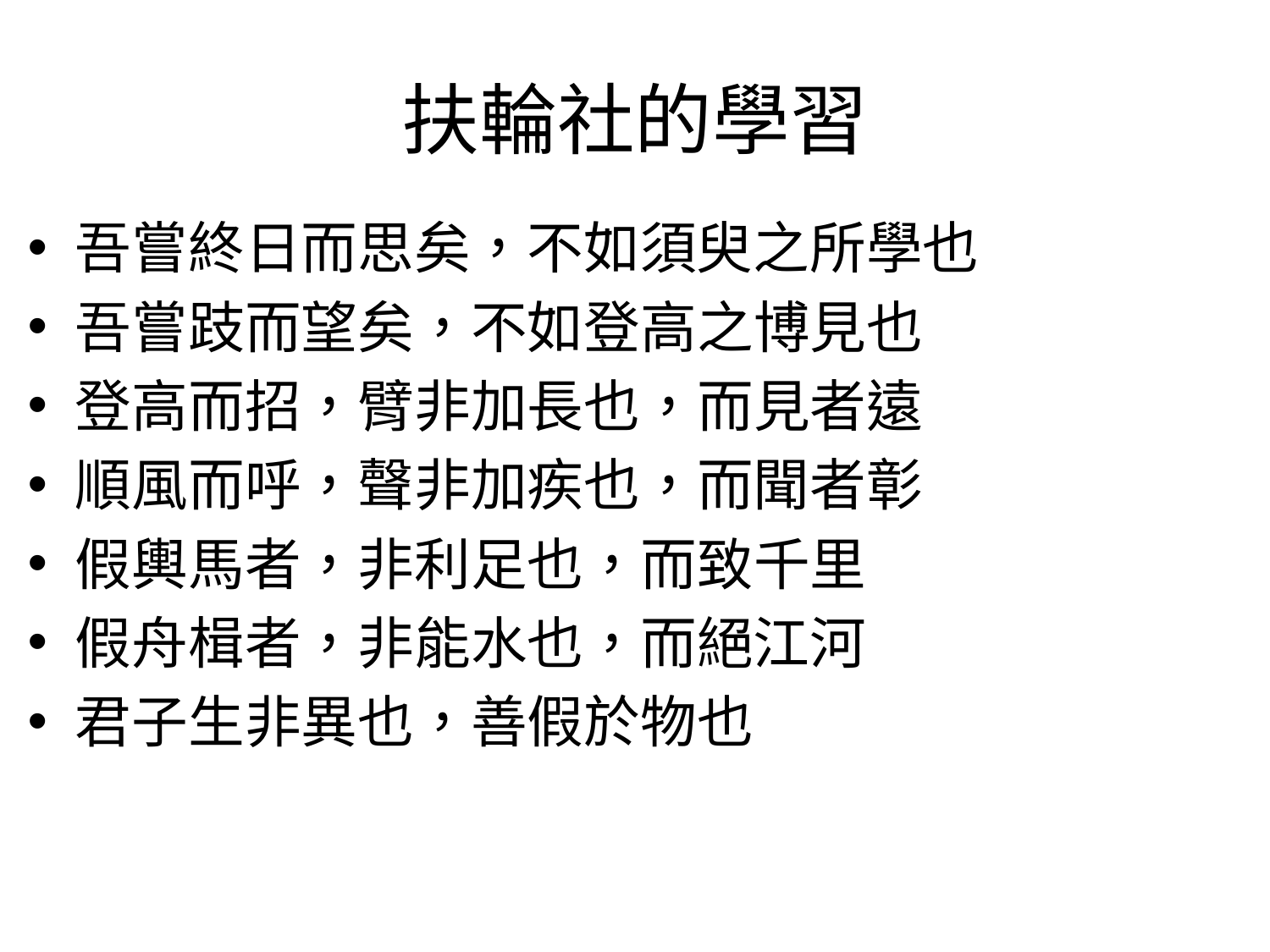

# 扶輪社的學習
吾嘗終日而思矣，不如須臾之所學也
吾嘗跂而望矣，不如登高之博見也
登高而招，臂非加長也，而見者遠
順風而呼，聲非加疾也，而聞者彰
假輿馬者，非利足也，而致千里
假舟楫者，非能水也，而絕江河
君子生非異也，善假於物也